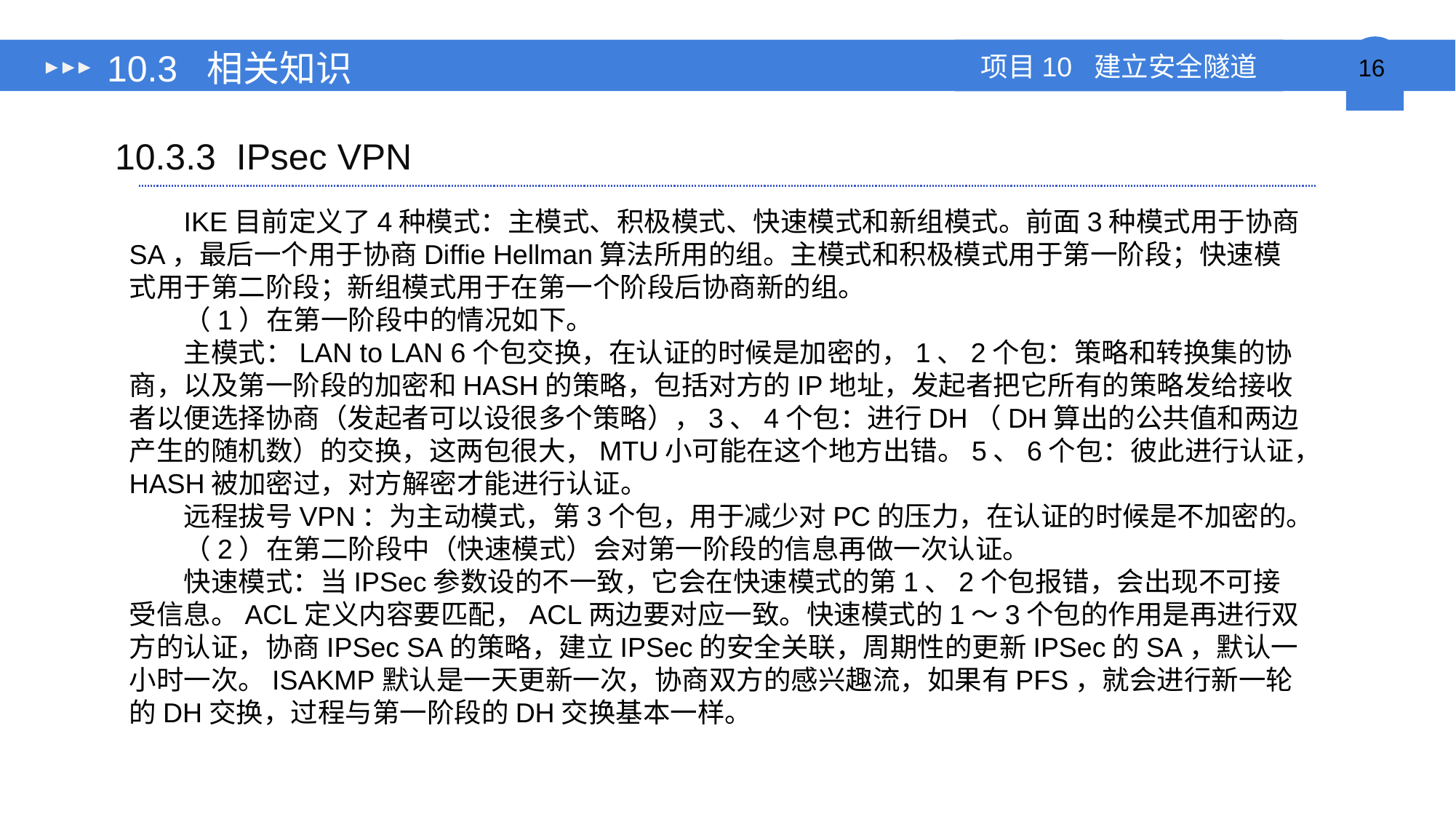

# 10.3  相关知识
10.3.3  IPsec VPN

IKE目前定义了4种模式：主模式、积极模式、快速模式和新组模式。前面3种模式用于协商SA，最后一个用于协商Diffie Hellman算法所用的组。主模式和积极模式用于第一阶段；快速模式用于第二阶段；新组模式用于在第一个阶段后协商新的组。
（1）在第一阶段中的情况如下。
主模式：LAN to LAN 6个包交换，在认证的时候是加密的，1、2个包：策略和转换集的协商，以及第一阶段的加密和HASH的策略，包括对方的IP地址，发起者把它所有的策略发给接收者以便选择协商（发起者可以设很多个策略），3、4个包：进行DH（DH算出的公共值和两边产生的随机数）的交换，这两包很大，MTU小可能在这个地方出错。5、6个包：彼此进行认证，HASH被加密过，对方解密才能进行认证。
远程拔号VPN：为主动模式，第3个包，用于减少对PC的压力，在认证的时候是不加密的。
（2）在第二阶段中（快速模式）会对第一阶段的信息再做一次认证。
快速模式：当IPSec参数设的不一致，它会在快速模式的第1、2个包报错，会出现不可接受信息。ACL定义内容要匹配，ACL两边要对应一致。快速模式的1～3个包的作用是再进行双方的认证，协商IPSec SA的策略，建立IPSec的安全关联，周期性的更新IPSec的SA，默认一小时一次。ISAKMP默认是一天更新一次，协商双方的感兴趣流，如果有PFS，就会进行新一轮的DH交换，过程与第一阶段的DH交换基本一样。